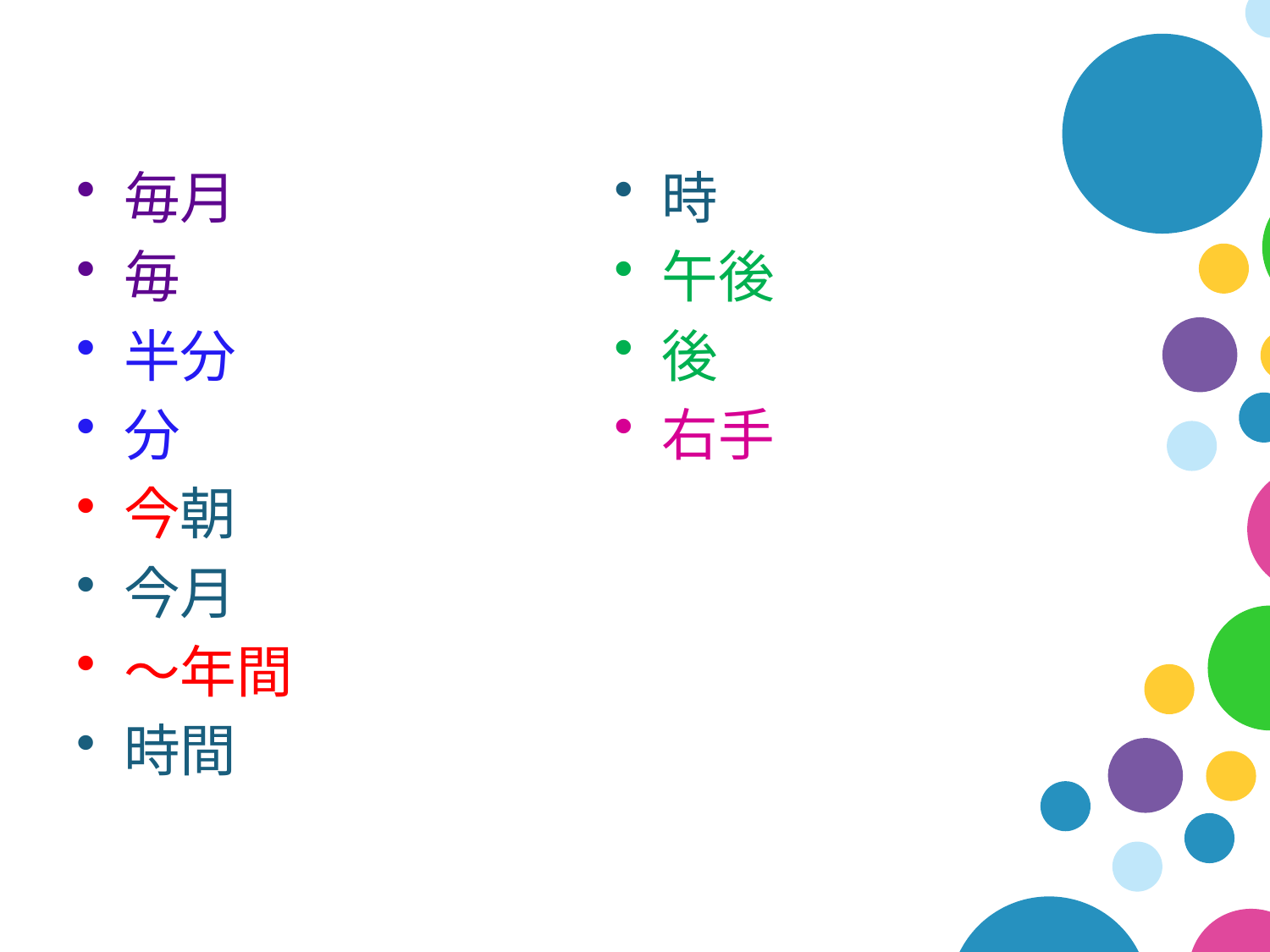

毎月
毎
半分
分
今朝
今月
～年間
時間
時
午後
後
右手